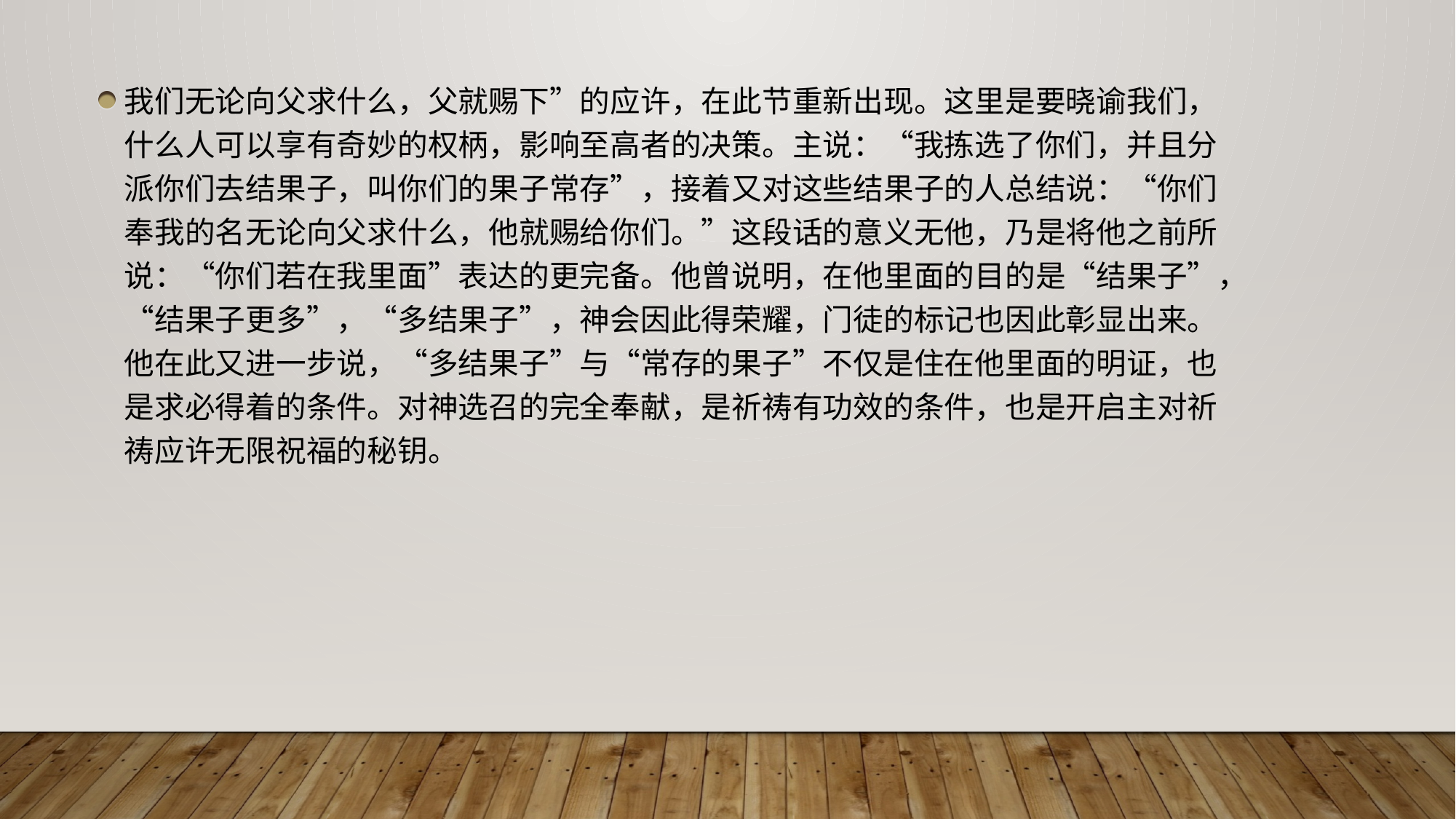

我们无论向父求什么，父就赐下”的应许，在此节重新出现。这里是要晓谕我们，什么人可以享有奇妙的权柄，影响至高者的决策。主说：“我拣选了你们，并且分派你们去结果子，叫你们的果子常存”，接着又对这些结果子的人总结说：“你们奉我的名无论向父求什么，他就赐给你们。”这段话的意义无他，乃是将他之前所说：“你们若在我里面”表达的更完备。他曾说明，在他里面的目的是“结果子”，“结果子更多”，“多结果子”，神会因此得荣耀，门徒的标记也因此彰显出来。他在此又进一步说，“多结果子”与“常存的果子”不仅是住在他里面的明证，也是求必得着的条件。对神选召的完全奉献，是祈祷有功效的条件，也是开启主对祈祷应许无限祝福的秘钥。